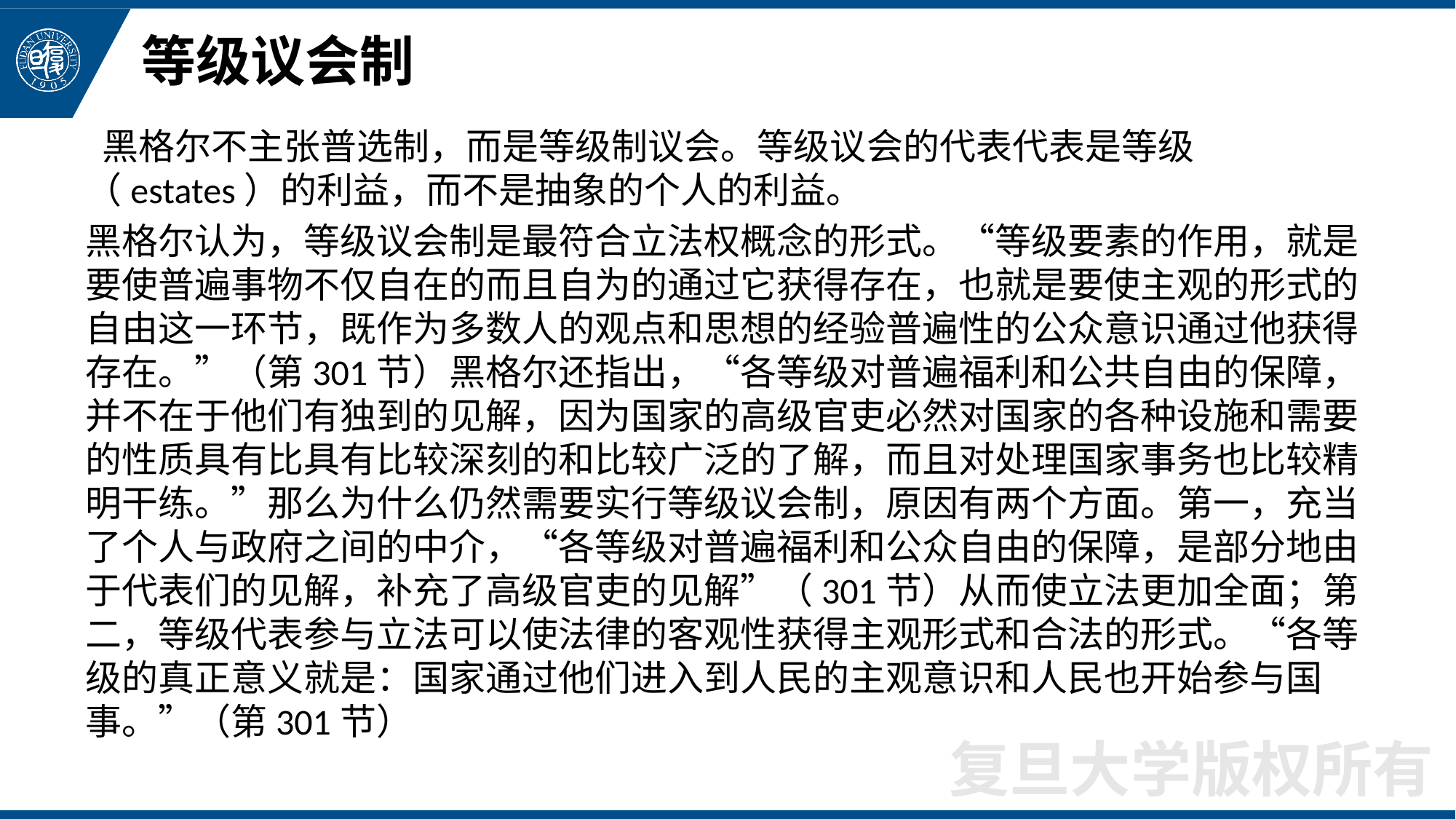

# 等级议会制
 黑格尔不主张普选制，而是等级制议会。等级议会的代表代表是等级（estates）的利益，而不是抽象的个人的利益。
黑格尔认为，等级议会制是最符合立法权概念的形式。“等级要素的作用，就是要使普遍事物不仅自在的而且自为的通过它获得存在，也就是要使主观的形式的自由这一环节，既作为多数人的观点和思想的经验普遍性的公众意识通过他获得存在。”（第301节）黑格尔还指出，“各等级对普遍福利和公共自由的保障，并不在于他们有独到的见解，因为国家的高级官吏必然对国家的各种设施和需要的性质具有比具有比较深刻的和比较广泛的了解，而且对处理国家事务也比较精明干练。”那么为什么仍然需要实行等级议会制，原因有两个方面。第一，充当了个人与政府之间的中介，“各等级对普遍福利和公众自由的保障，是部分地由于代表们的见解，补充了高级官吏的见解”（301节）从而使立法更加全面；第二，等级代表参与立法可以使法律的客观性获得主观形式和合法的形式。“各等级的真正意义就是：国家通过他们进入到人民的主观意识和人民也开始参与国事。”（第301节）